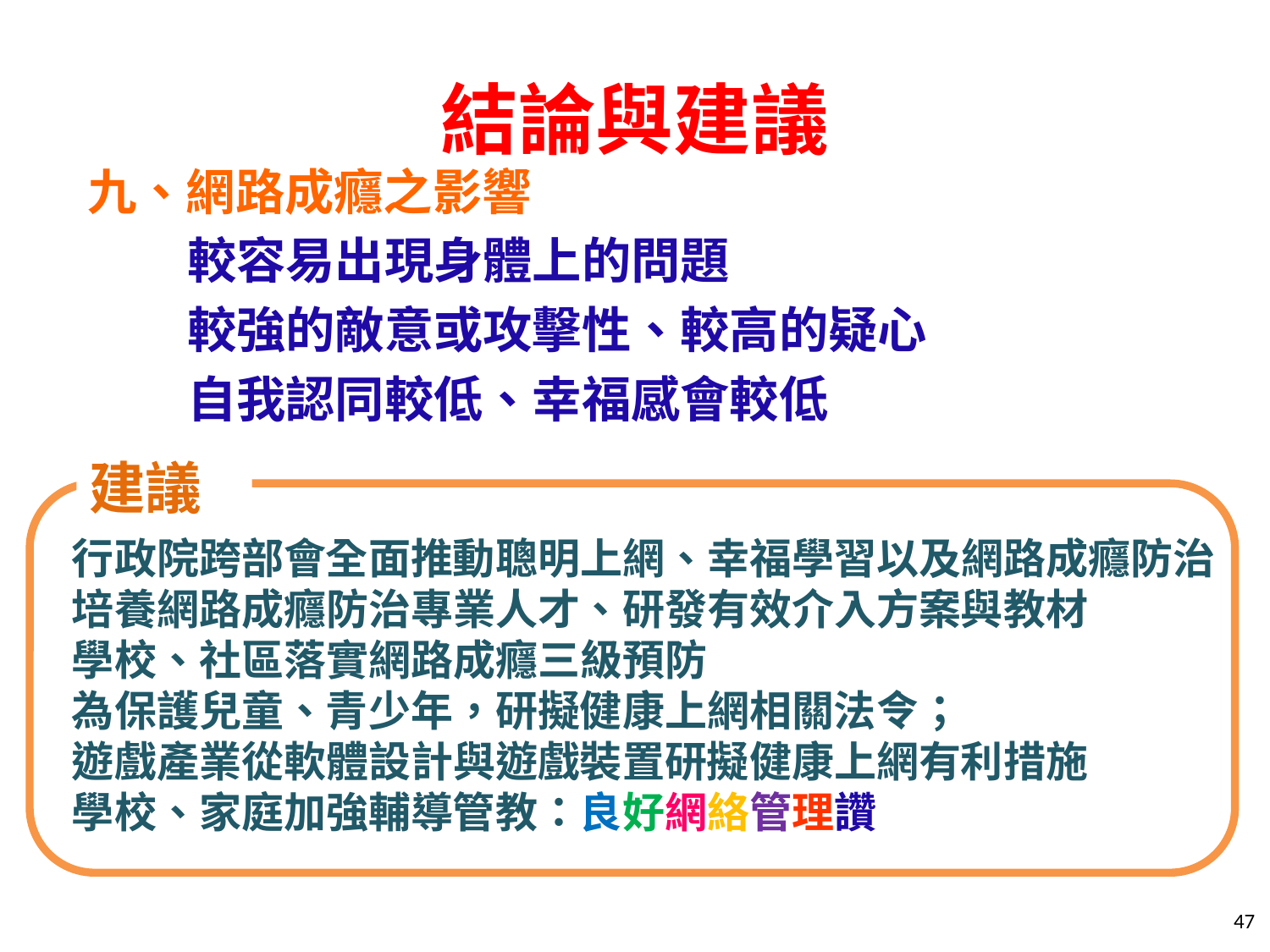

# 結論與建議
九、網路成癮之影響
較容易出現身體上的問題
較強的敵意或攻擊性、較高的疑心
自我認同較低、幸福感會較低

建議

行政院跨部會全面推動聰明上網、幸福學習以及網路成癮防治
培養網路成癮防治專業人才、研發有效介入方案與教材
學校、社區落實網路成癮三級預防
為保護兒童、青少年，研擬健康上網相關法令；
遊戲產業從軟體設計與遊戲裝置研擬健康上網有利措施
學校、家庭加強輔導管教：良好網絡管理讚
47